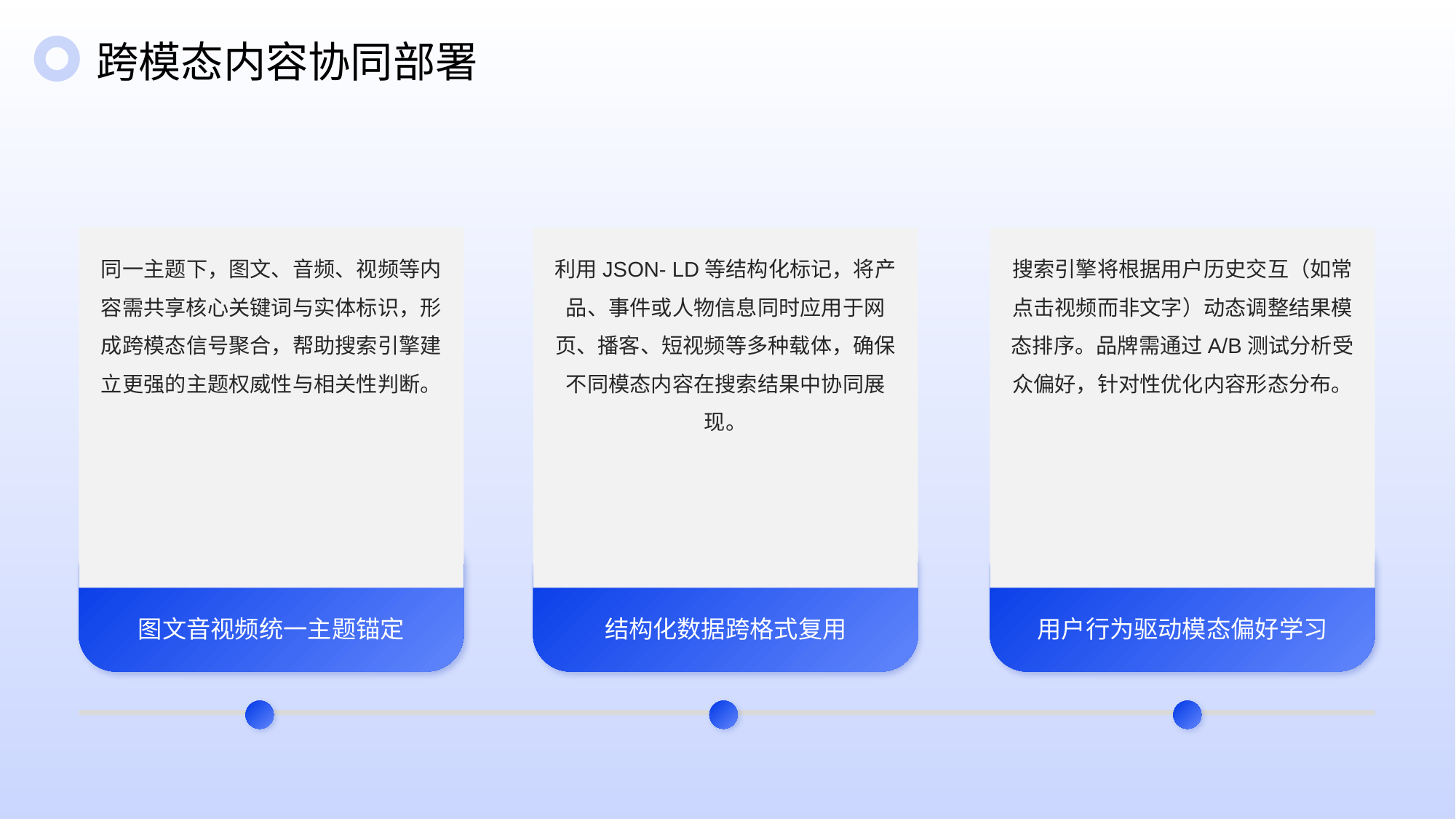

跨模态内容协同部署

同一主题下，图文、音频、视频等内容需共享核心关键词与实体标识，形成跨模态信号聚合，帮助搜索引擎建立更强的主题权威性与相关性判断。
利用JSON- LD等结构化标记，将产品、事件或人物信息同时应用于网页、播客、短视频等多种载体，确保不同模态内容在搜索结果中协同展现。
搜索引擎将根据用户历史交互（如常点击视频而非文字）动态调整结果模态排序。品牌需通过A/B测试分析受众偏好，针对性优化内容形态分布。

图文音视频统一主题锚定
结构化数据跨格式复用
用户行为驱动模态偏好学习